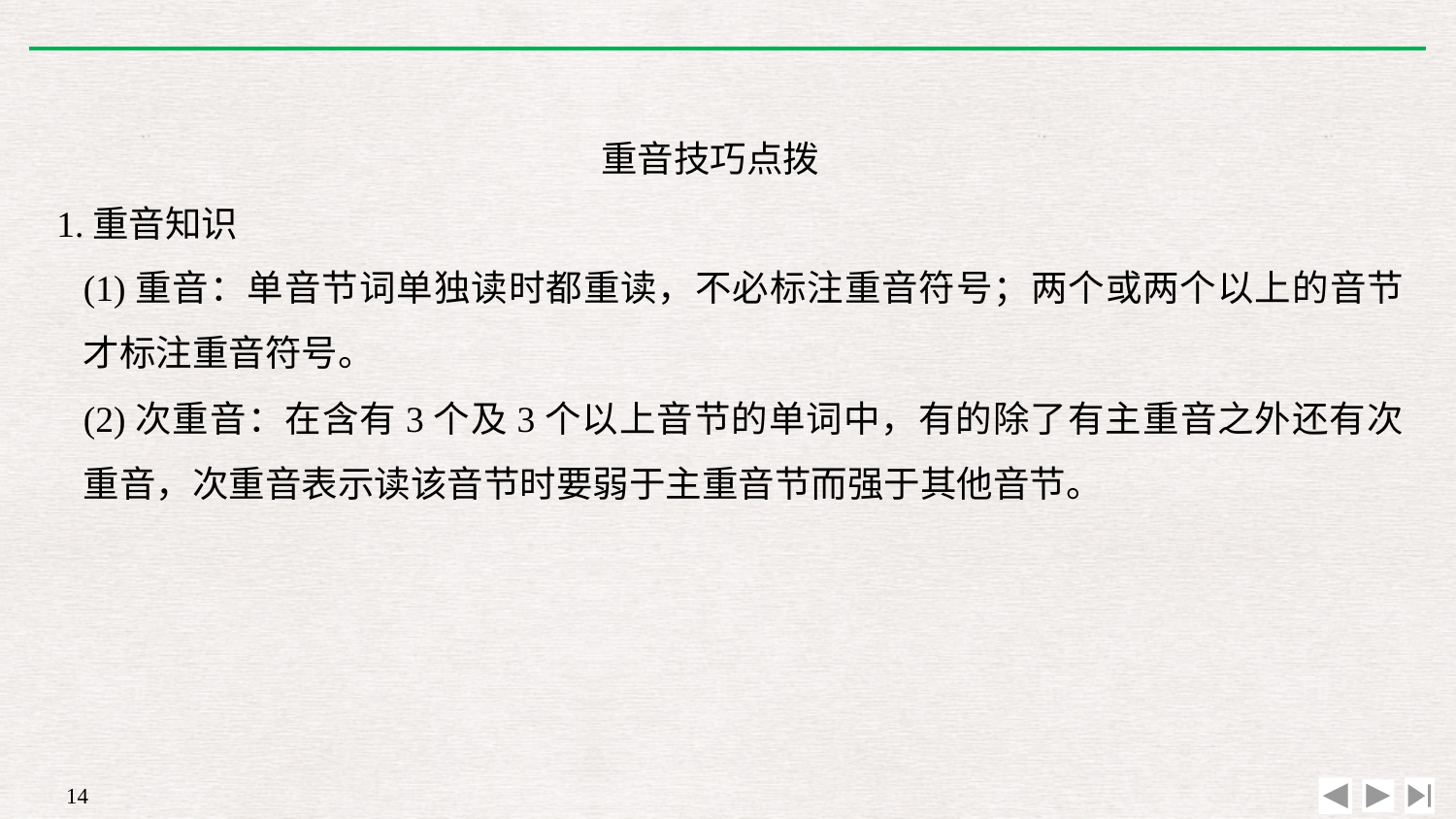

重音技巧点拨
1.重音知识
(1)重音：单音节词单独读时都重读，不必标注重音符号；两个或两个以上的音节才标注重音符号。
(2)次重音：在含有3个及3个以上音节的单词中，有的除了有主重音之外还有次重音，次重音表示读该音节时要弱于主重音节而强于其他音节。